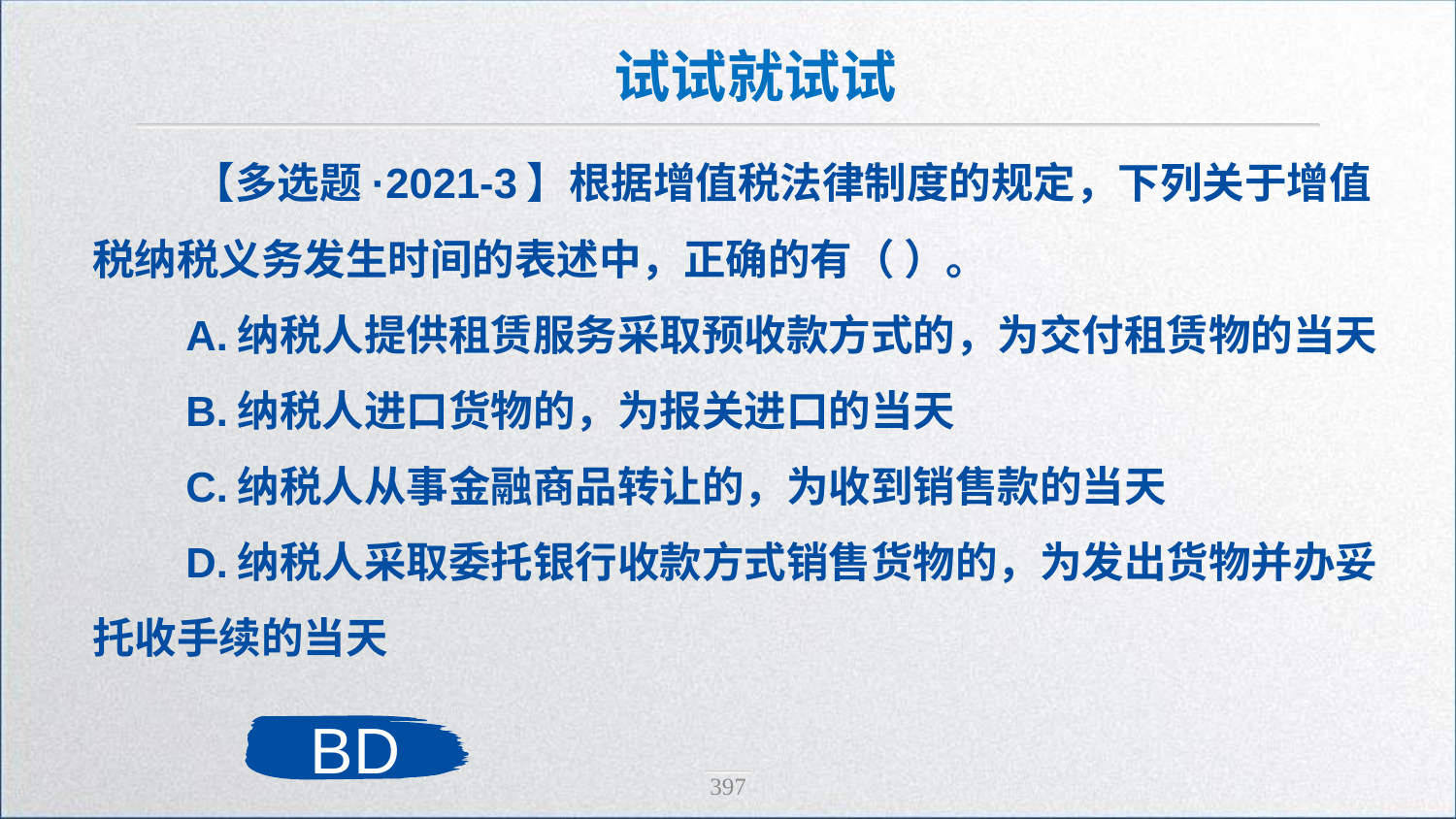

试试就试试
 【多选题·2021-3】根据增值税法律制度的规定，下列关于增值税纳税义务发生时间的表述中，正确的有（ ）。
 A.纳税人提供租赁服务采取预收款方式的，为交付租赁物的当天
 B.纳税人进口货物的，为报关进口的当天
 C.纳税人从事金融商品转让的，为收到销售款的当天
 D.纳税人采取委托银行收款方式销售货物的，为发出货物并办妥托收手续的当天
BD

397